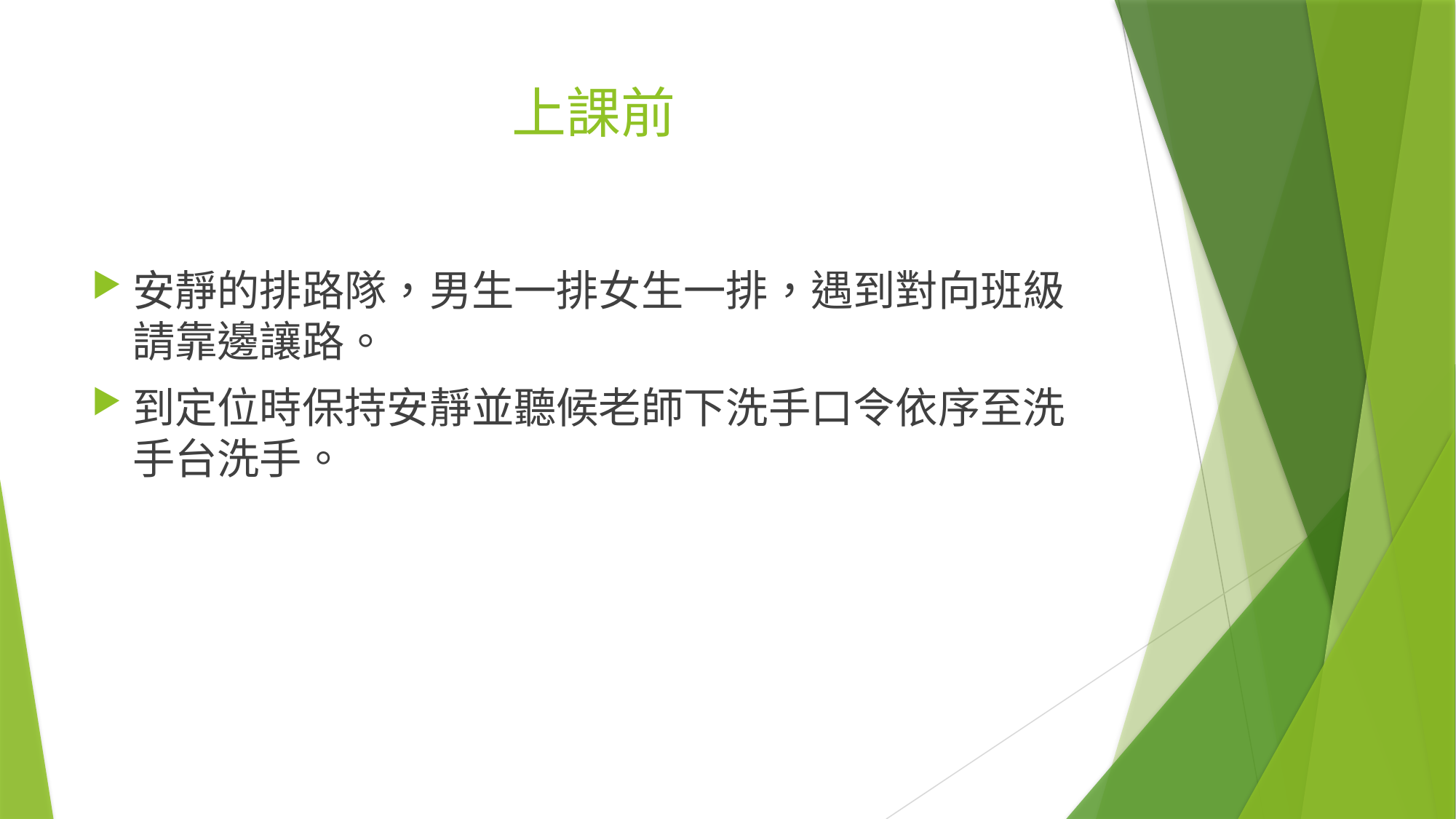

# 上課前
安靜的排路隊，男生一排女生一排，遇到對向班級請靠邊讓路。
到定位時保持安靜並聽候老師下洗手口令依序至洗手台洗手。